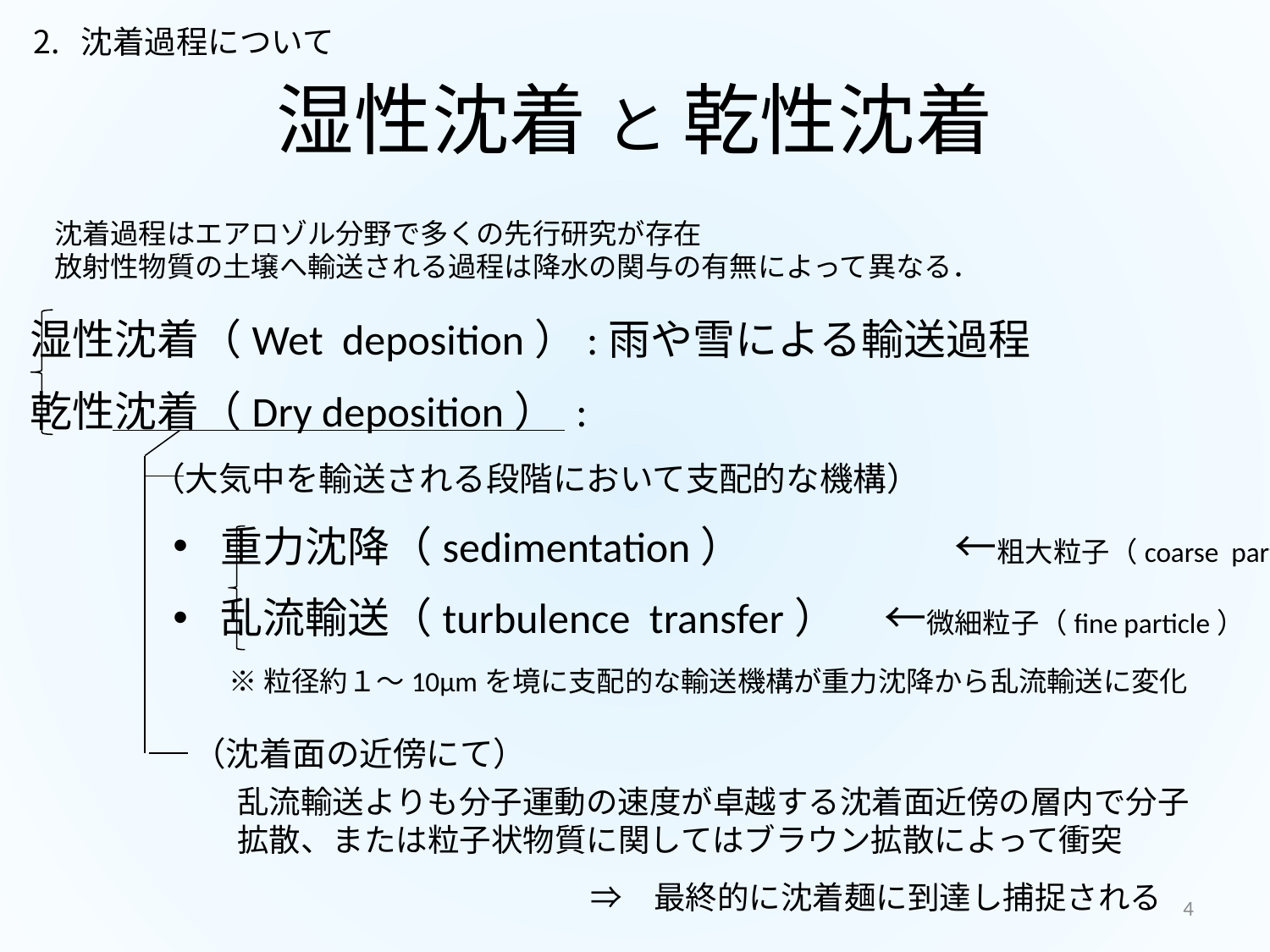

沈着過程について
# 湿性沈着 と 乾性沈着
沈着過程はエアロゾル分野で多くの先行研究が存在
放射性物質の土壌へ輸送される過程は降水の関与の有無によって異なる．
湿性沈着（Wet  deposition）:雨や雪による輸送過程
乾性沈着（Dry deposition） :
　　　（大気中を輸送される段階において支配的な機構）
重力沈降（sedimentation）　　　　　←粗大粒子（coarse  particle）
乱流輸送（turbulence  transfer）     ←微細粒子（fine particle）
　　※ 粒径約１～10μmを境に支配的な輸送機構が重力沈降から乱流輸送に変化

（沈着面の近傍にて）
乱流輸送よりも分子運動の速度が卓越する沈着面近傍の層内で分子拡散、または粒子状物質に関してはブラウン拡散によって衝突
　⇒　最終的に沈着麺に到達し捕捉される
4